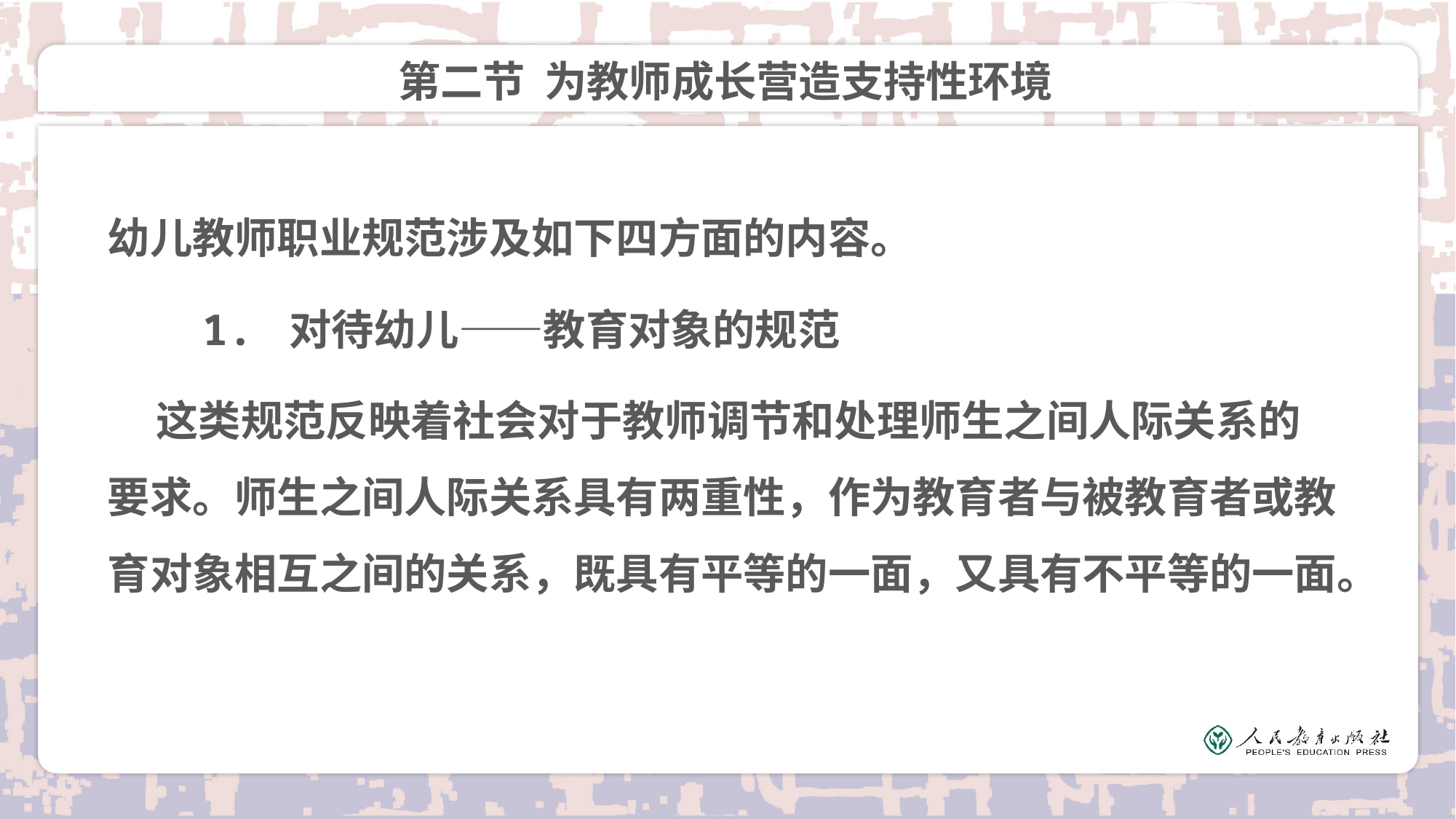

# 第二节  为教师成长营造支持性环境
幼儿教师职业规范涉及如下四方面的内容。
　　1. 对待幼儿——教育对象的规范
    这类规范反映着社会对于教师调节和处理师生之间人际关系的要求。师生之间人际关系具有两重性，作为教育者与被教育者或教育对象相互之间的关系，既具有平等的一面，又具有不平等的一面。